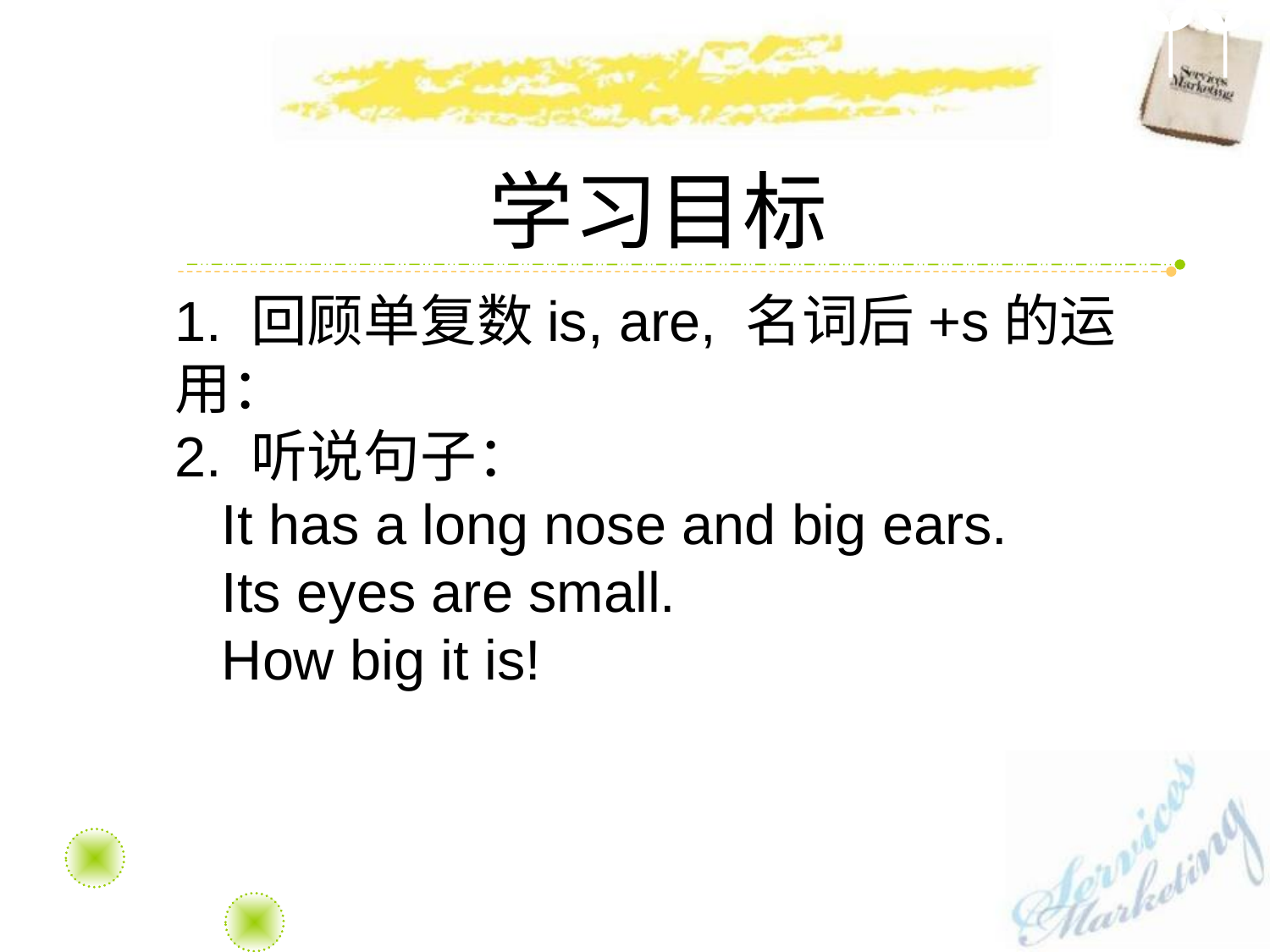

学习目标

1. 回顾单复数is, are, 名词后+s的运用：
2. 听说句子：
   It has a long nose and big ears.
   Its eyes are small.
   How big it is!